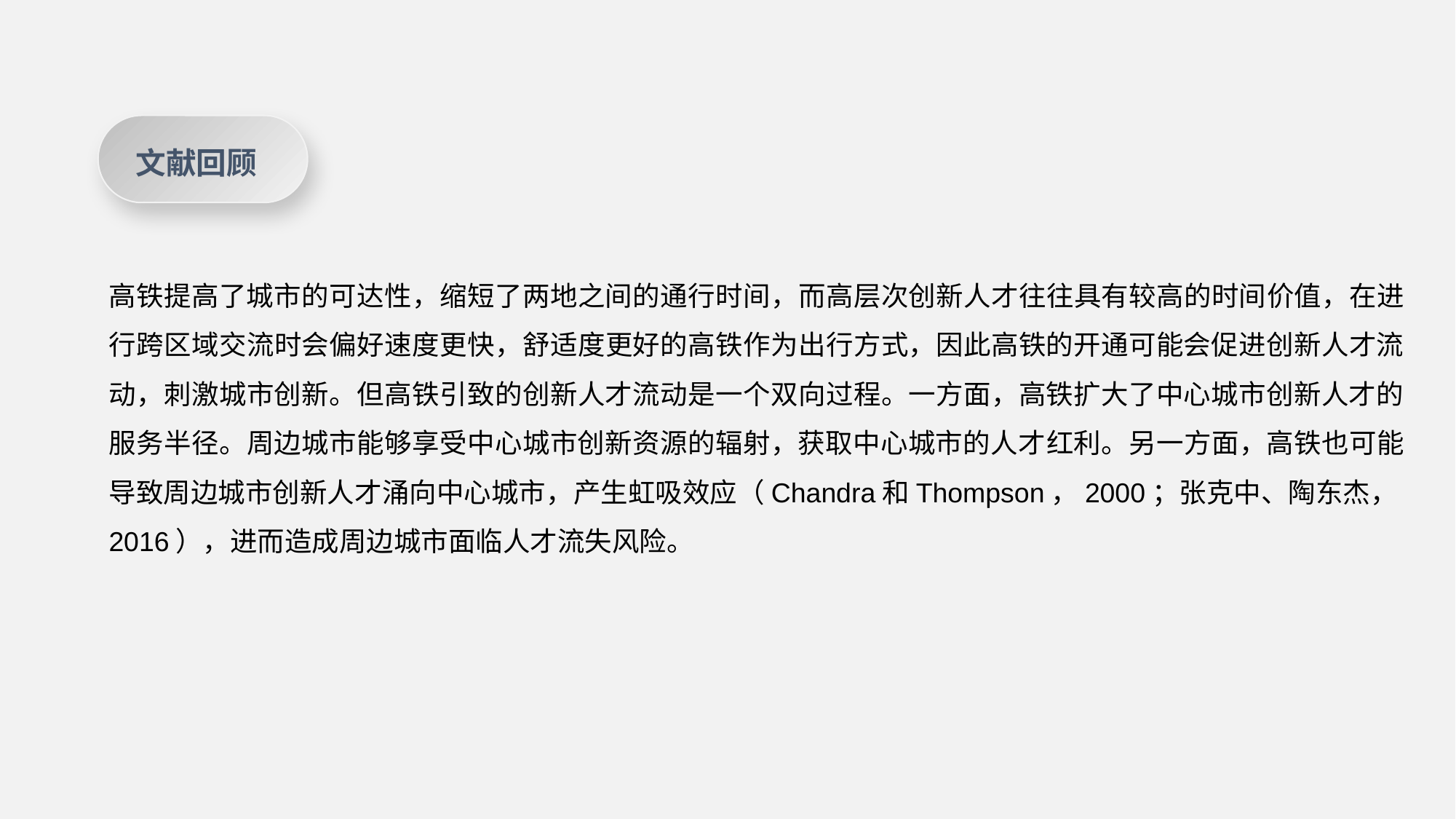

文献回顾
高铁提高了城市的可达性，缩短了两地之间的通行时间，而高层次创新人才往往具有较高的时间价值，在进行跨区域交流时会偏好速度更快，舒适度更好的高铁作为出行方式，因此高铁的开通可能会促进创新人才流动，刺激城市创新。但高铁引致的创新人才流动是一个双向过程。一方面，高铁扩大了中心城市创新人才的服务半径。周边城市能够享受中心城市创新资源的辐射，获取中心城市的人才红利。另一方面，高铁也可能导致周边城市创新人才涌向中心城市，产生虹吸效应（Chandra和Thompson，2000；张克中、陶东杰，2016），进而造成周边城市面临人才流失风险。